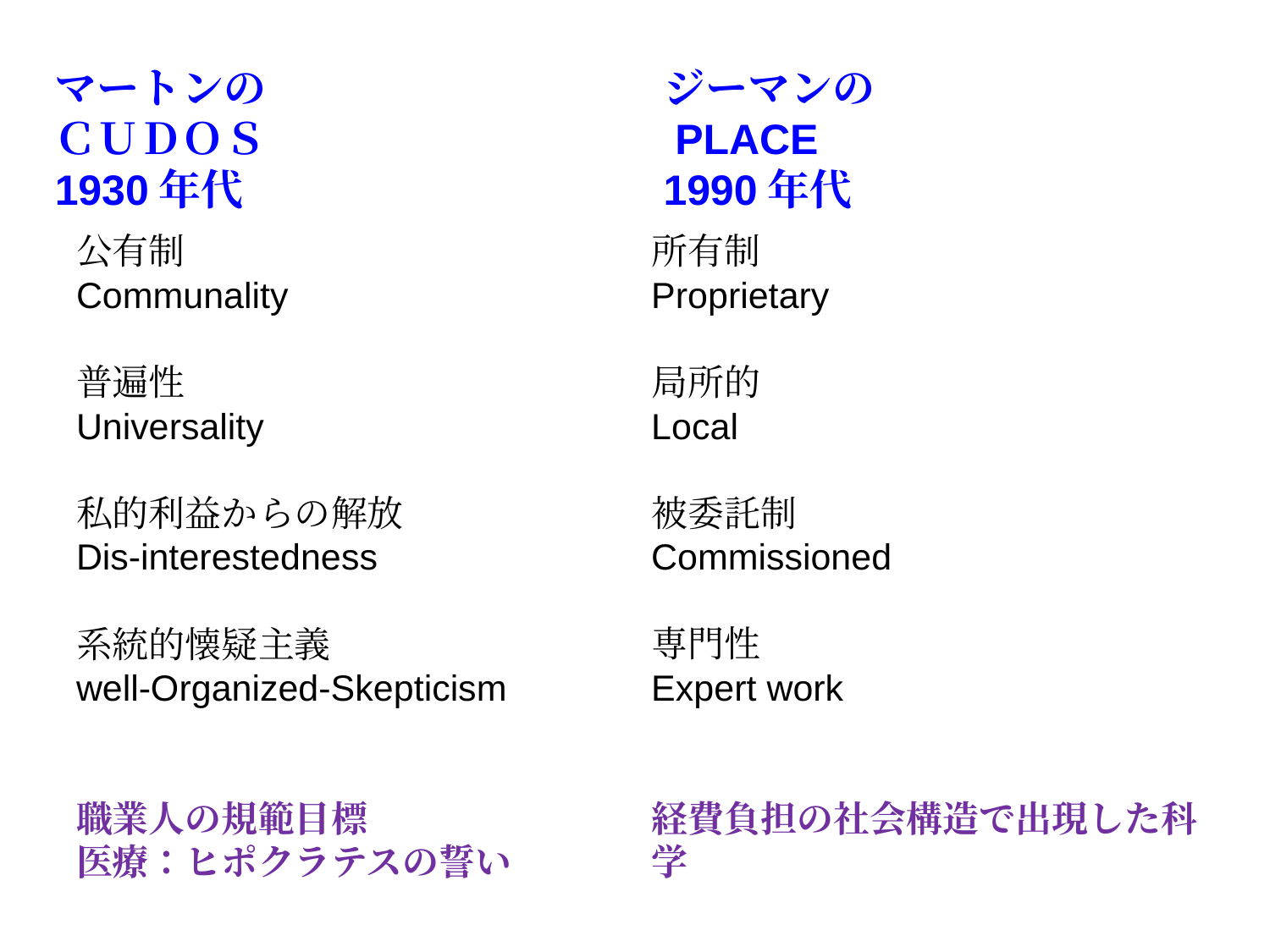

マートンの
ＣＵＤＯＳ
1930年代
ジーマンの
 PLACE
1990年代
公有制
Communality

普遍性
Universality

私的利益からの解放
Dis-interestedness

系統的懐疑主義
well-Organized-Skepticism

職業人の規範目標
医療：ヒポクラテスの誓い
所有制
Proprietary

局所的
Local

被委託制
Commissioned

専門性
Expert work

経費負担の社会構造で出現した科学